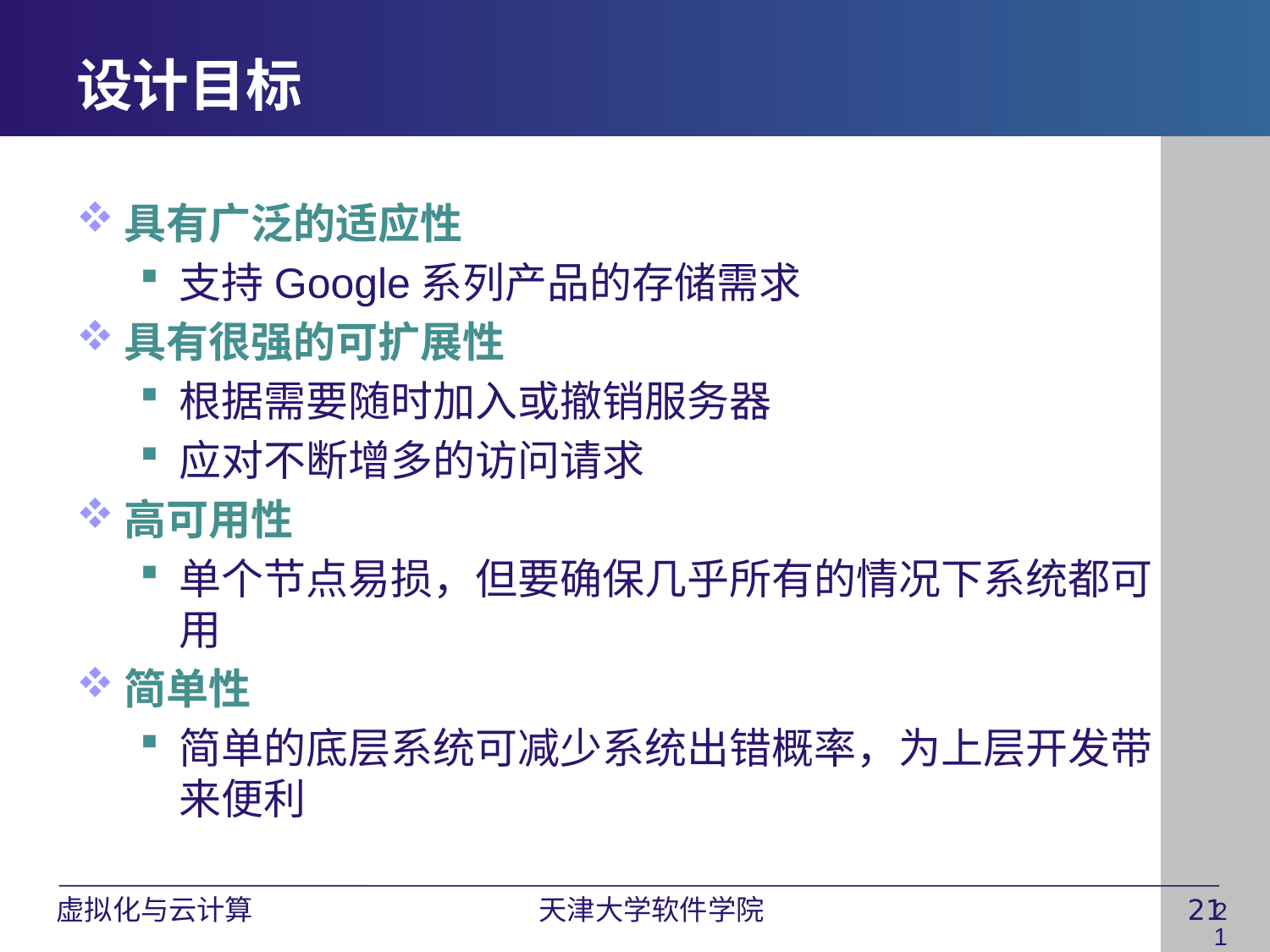

# 设计目标
具有广泛的适应性
支持Google系列产品的存储需求
具有很强的可扩展性
根据需要随时加入或撤销服务器
应对不断增多的访问请求
高可用性
单个节点易损，但要确保几乎所有的情况下系统都可用
简单性
简单的底层系统可减少系统出错概率，为上层开发带来便利

21